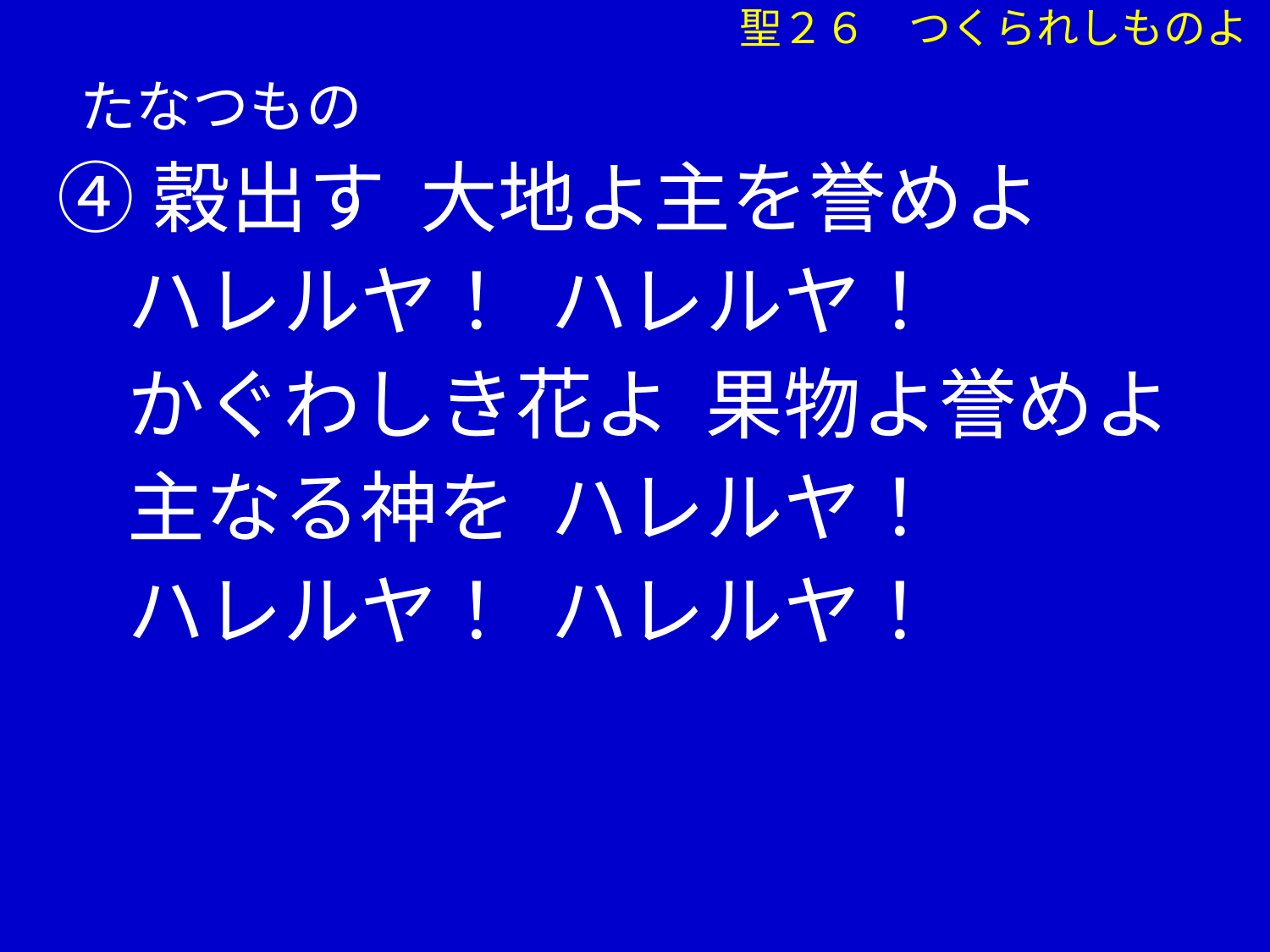

聖２６　つくられしものよ
 たなつもの
④穀出す  大地よ主を誉めよ
   ハレルヤ！  ハレルヤ！
   かぐわしき花よ  果物よ誉めよ
   主なる神を  ハレルヤ！
   ハレルヤ！  ハレルヤ！